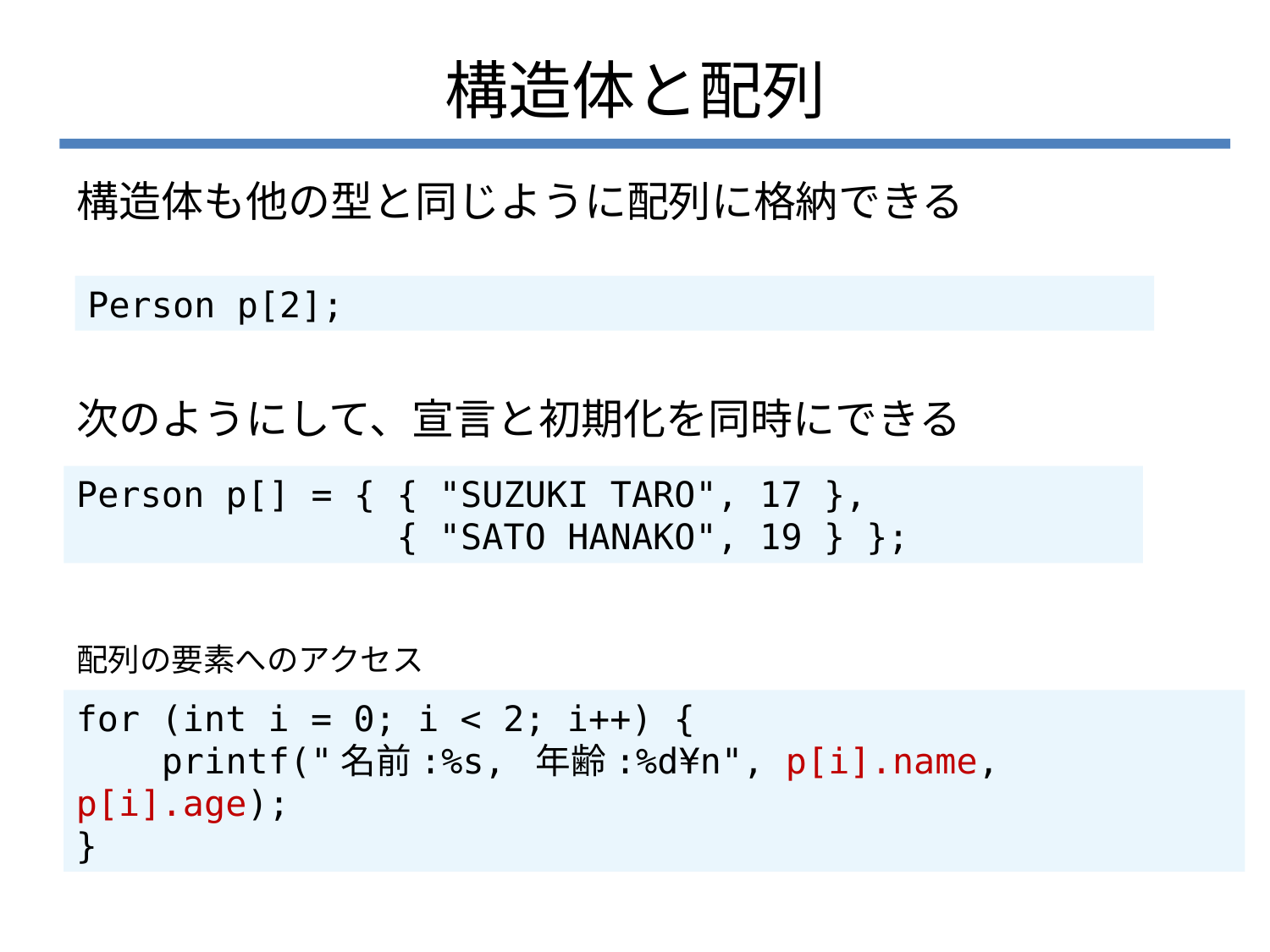

# 構造体と配列
構造体も他の型と同じように配列に格納できる
Person p[2];
次のようにして、宣言と初期化を同時にできる
Person p[] = { { "SUZUKI TARO", 17 },
               { "SATO HANAKO", 19 } };
配列の要素へのアクセス
for (int i = 0; i < 2; i++) {
    printf("名前:%s, 年齢:%d¥n", p[i].name, p[i].age);
}